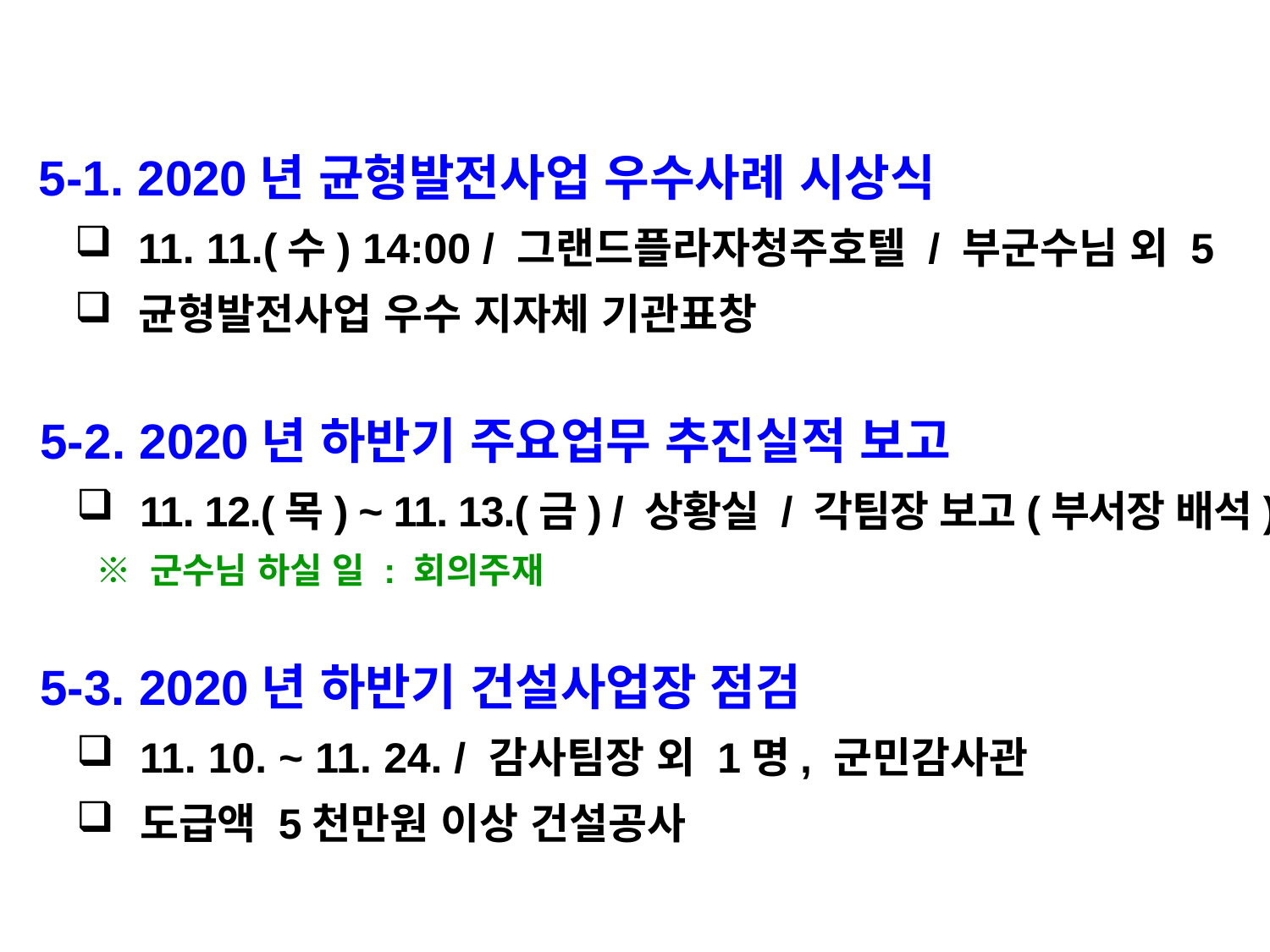

5-1. 2020년 균형발전사업 우수사례 시상식
11. 11.(수) 14:00 / 그랜드플라자청주호텔 / 부군수님 외 5
균형발전사업 우수 지자체 기관표창
  5-2. 2020년 하반기 주요업무 추진실적 보고
11. 12.(목) ~ 11. 13.(금) / 상황실 / 각팀장 보고(부서장 배석)
  ※ 군수님 하실 일 : 회의주재

  5-3. 2020년 하반기 건설사업장 점검
11. 10. ~ 11. 24. / 감사팀장 외 1명, 군민감사관
도급액 5천만원 이상 건설공사